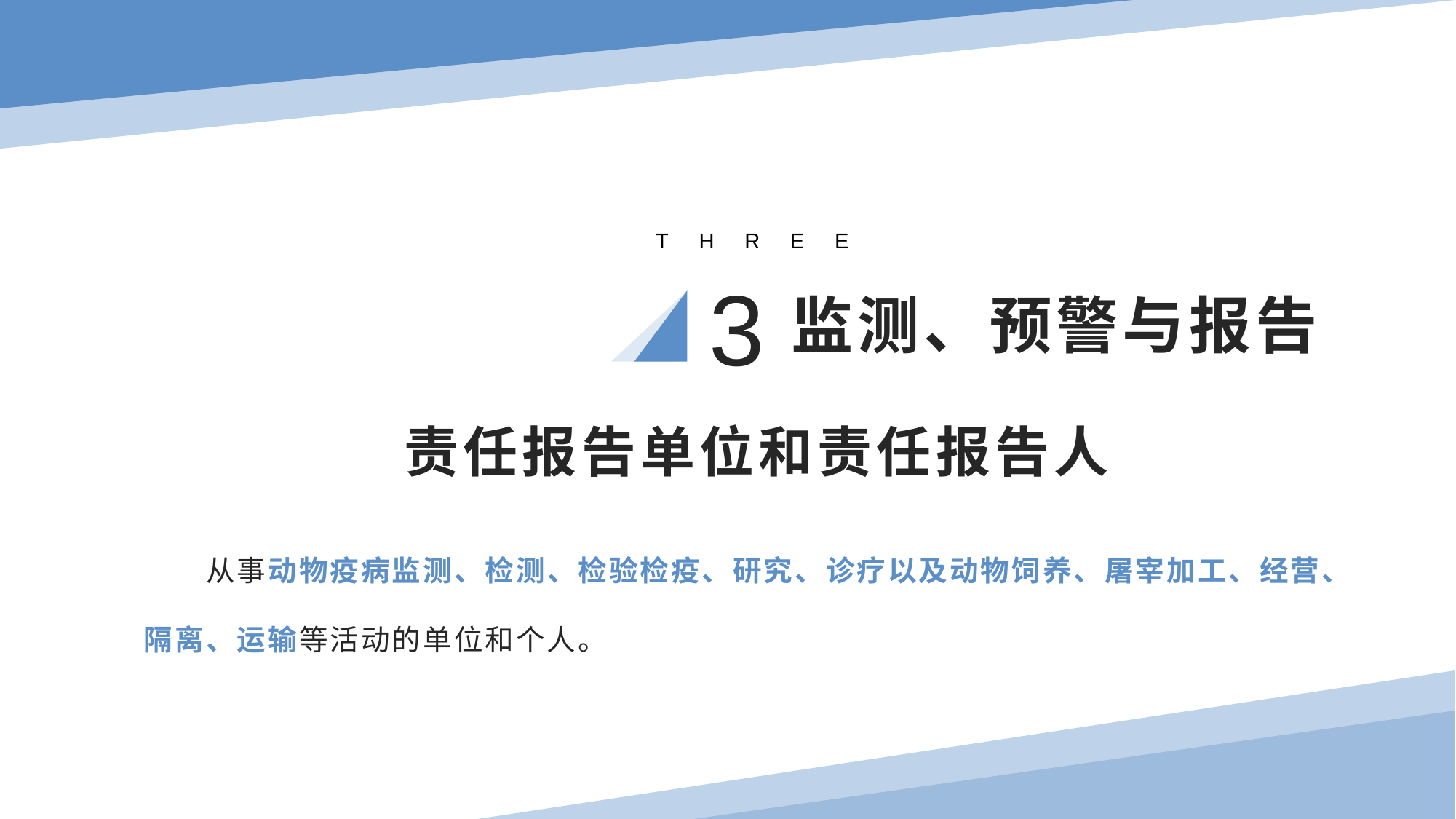

THREE
3
# 监测、预警与报告
 责任报告单位和责任报告人
从事动物疫病监测、检测、检验检疫、研究、诊疗以及动物饲养、屠宰加工、经营、隔离、运输等活动的单位和个人。